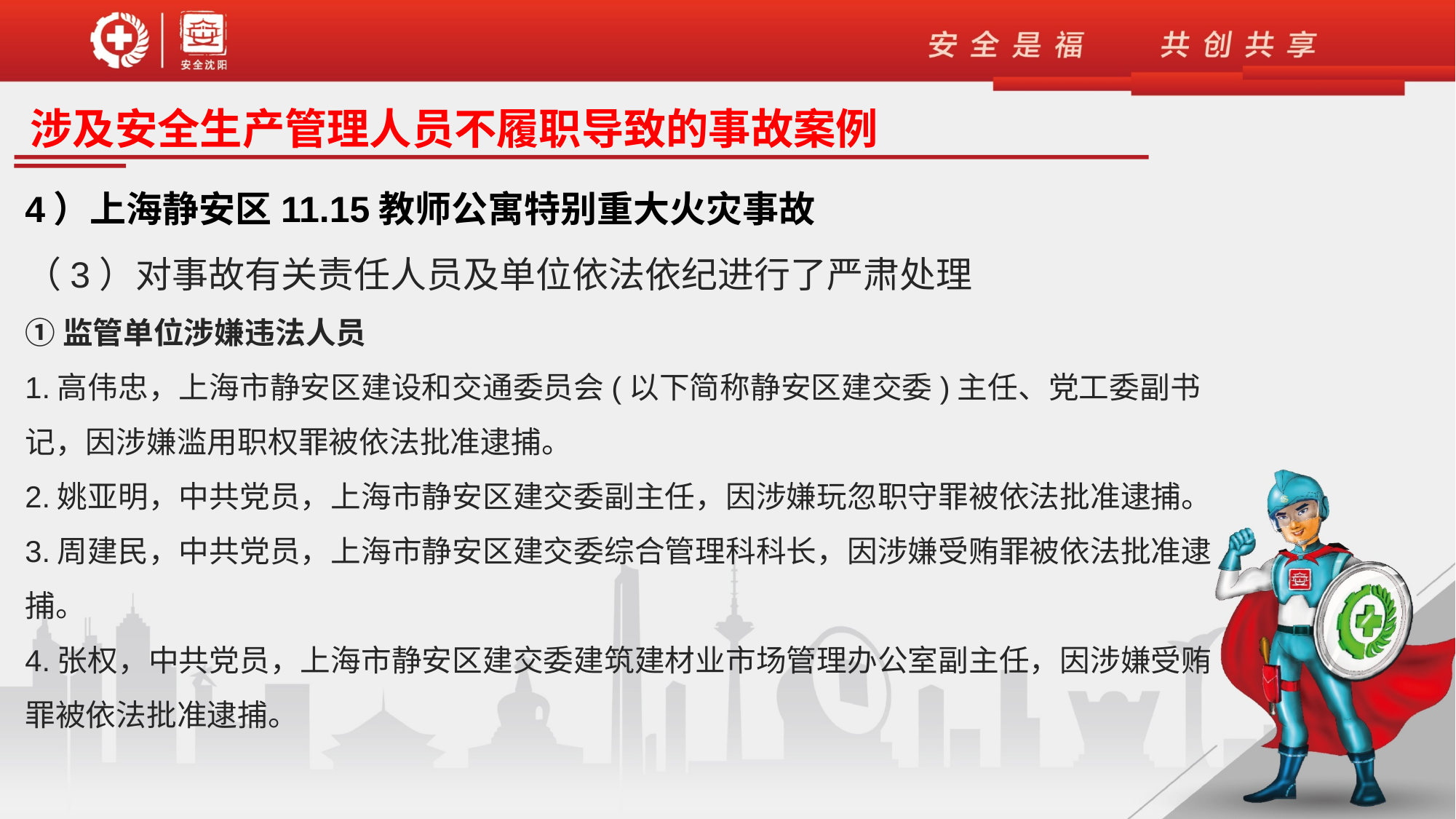

涉及安全生产管理人员不履职导致的事故案例

4）上海静安区11.15教师公寓特别重大火灾事故
（3）对事故有关责任人员及单位依法依纪进行了严肃处理
①监管单位涉嫌违法人员
1.高伟忠，上海市静安区建设和交通委员会(以下简称静安区建交委)主任、党工委副书记，因涉嫌滥用职权罪被依法批准逮捕。
2.姚亚明，中共党员，上海市静安区建交委副主任，因涉嫌玩忽职守罪被依法批准逮捕。
3.周建民，中共党员，上海市静安区建交委综合管理科科长，因涉嫌受贿罪被依法批准逮捕。
4.张权，中共党员，上海市静安区建交委建筑建材业市场管理办公室副主任，因涉嫌受贿罪被依法批准逮捕。